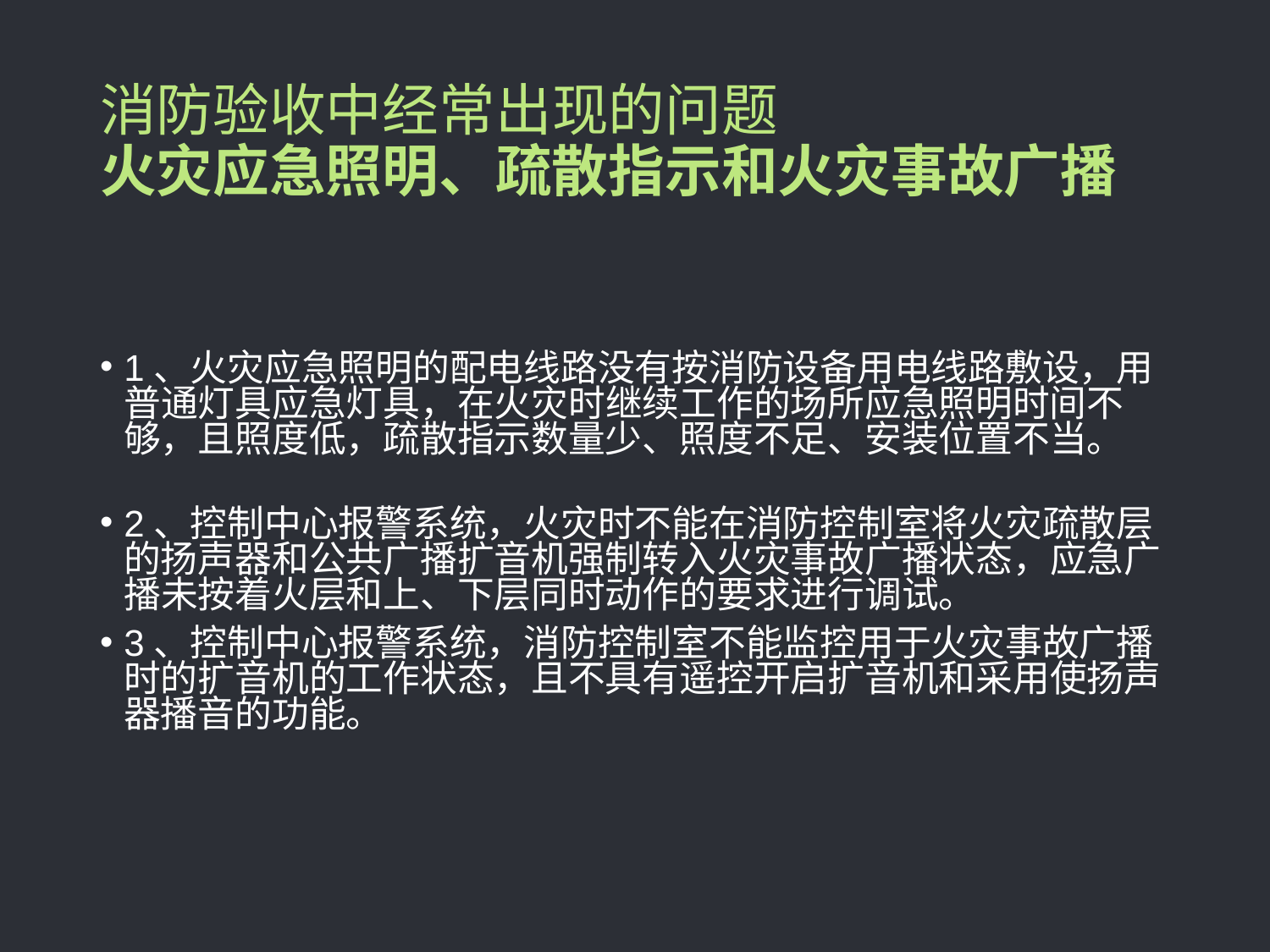

# 消防验收中经常出现的问题 火灾应急照明、疏散指示和火灾事故广播

1、火灾应急照明的配电线路没有按消防设备用电线路敷设，用普通灯具应急灯具，在火灾时继续工作的场所应急照明时间不够，且照度低，疏散指示数量少、照度不足、安装位置不当。
2、控制中心报警系统，火灾时不能在消防控制室将火灾疏散层的扬声器和公共广播扩音机强制转入火灾事故广播状态，应急广播未按着火层和上、下层同时动作的要求进行调试。
3、控制中心报警系统，消防控制室不能监控用于火灾事故广播时的扩音机的工作状态，且不具有遥控开启扩音机和采用使扬声器播音的功能。
24